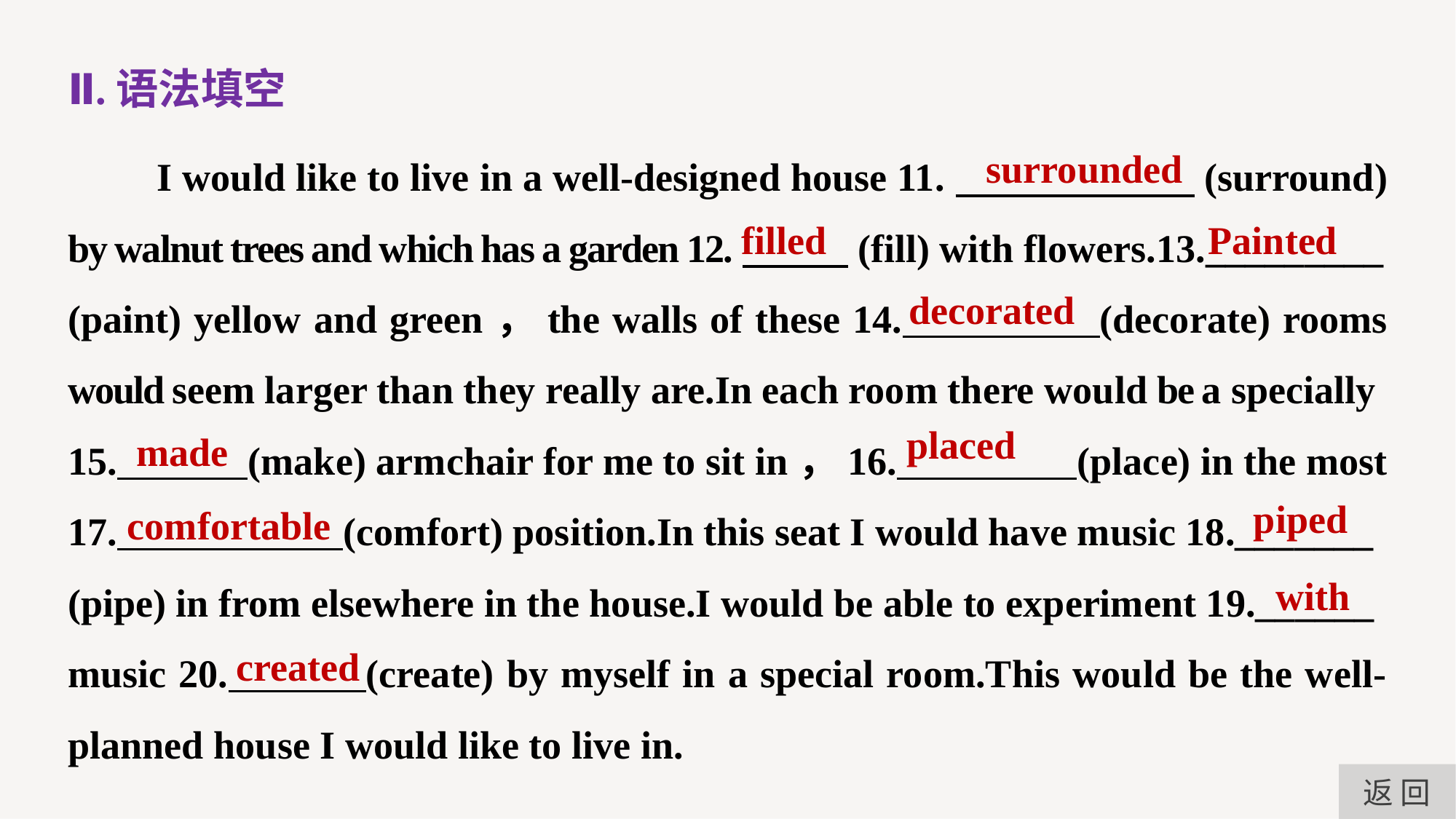

Ⅱ.语法填空
　　I would like to live in a well-designed house 11.　　　　　　(surround) by walnut trees and which has a garden 12.　　   (fill) with flowers.13._________
(paint) yellow and green，the walls of these 14.                (decorate) rooms would seem larger than they really are.In each room there would be a specially
15.             (make) armchair for me to sit in，16.                  (place) in the most
17.                       (comfort) position.In this seat I would have music 18._______
(pipe) in from elsewhere in the house.I would be able to experiment 19.______
music 20.           (create) by myself in a special room.This would be the well-planned house I would like to live in.
surrounded
filled
Painted
decorated
placed
made
piped
comfortable
with
created
返 回